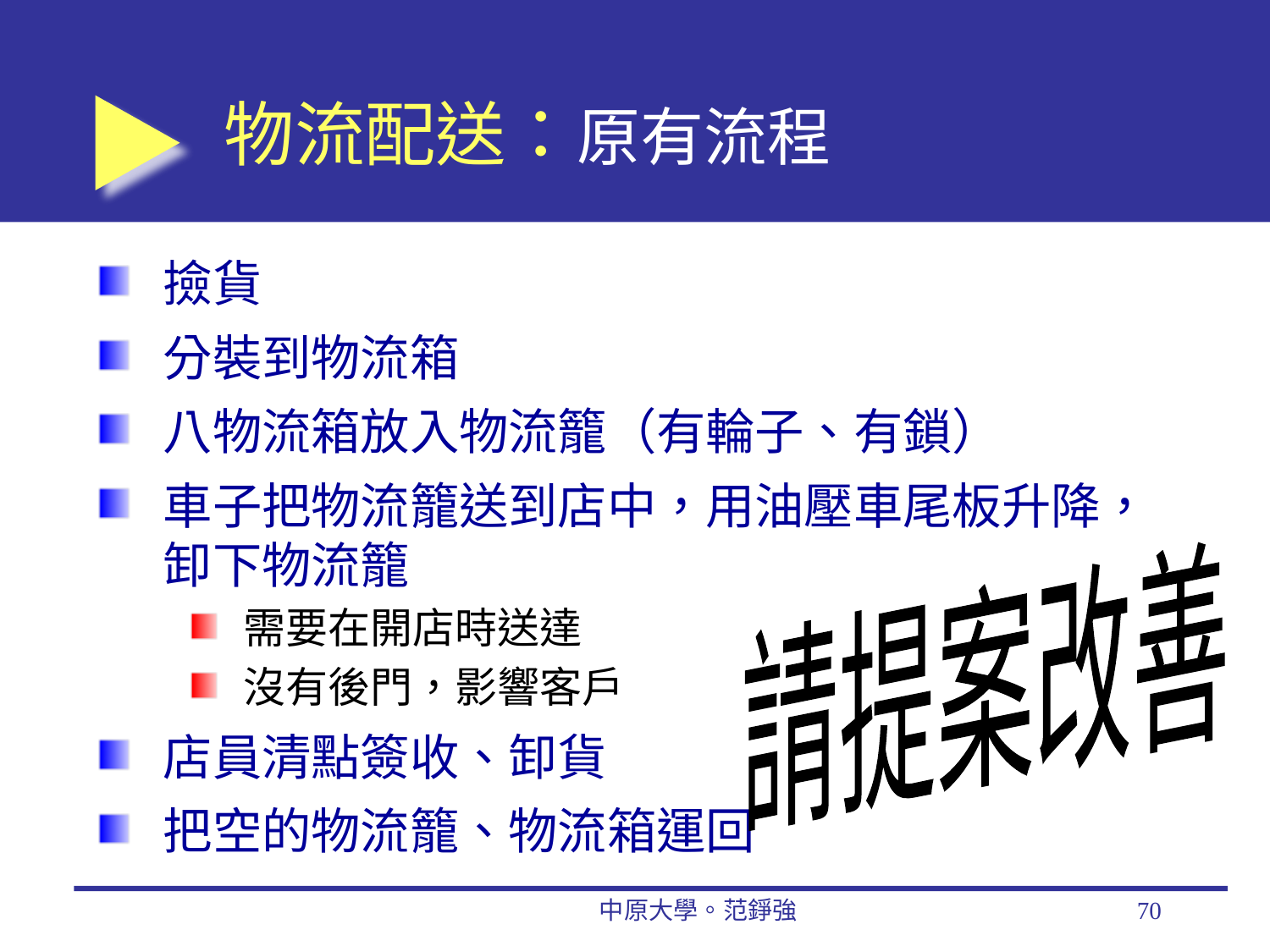

# 物流配送：原有流程
撿貨
分裝到物流箱
八物流箱放入物流籠（有輪子、有鎖）
車子把物流籠送到店中，用油壓車尾板升降，卸下物流籠
需要在開店時送達
沒有後門，影響客戶
店員清點簽收、卸貨
把空的物流籠、物流箱運回
請提案改善
中原大學。范錚強
70